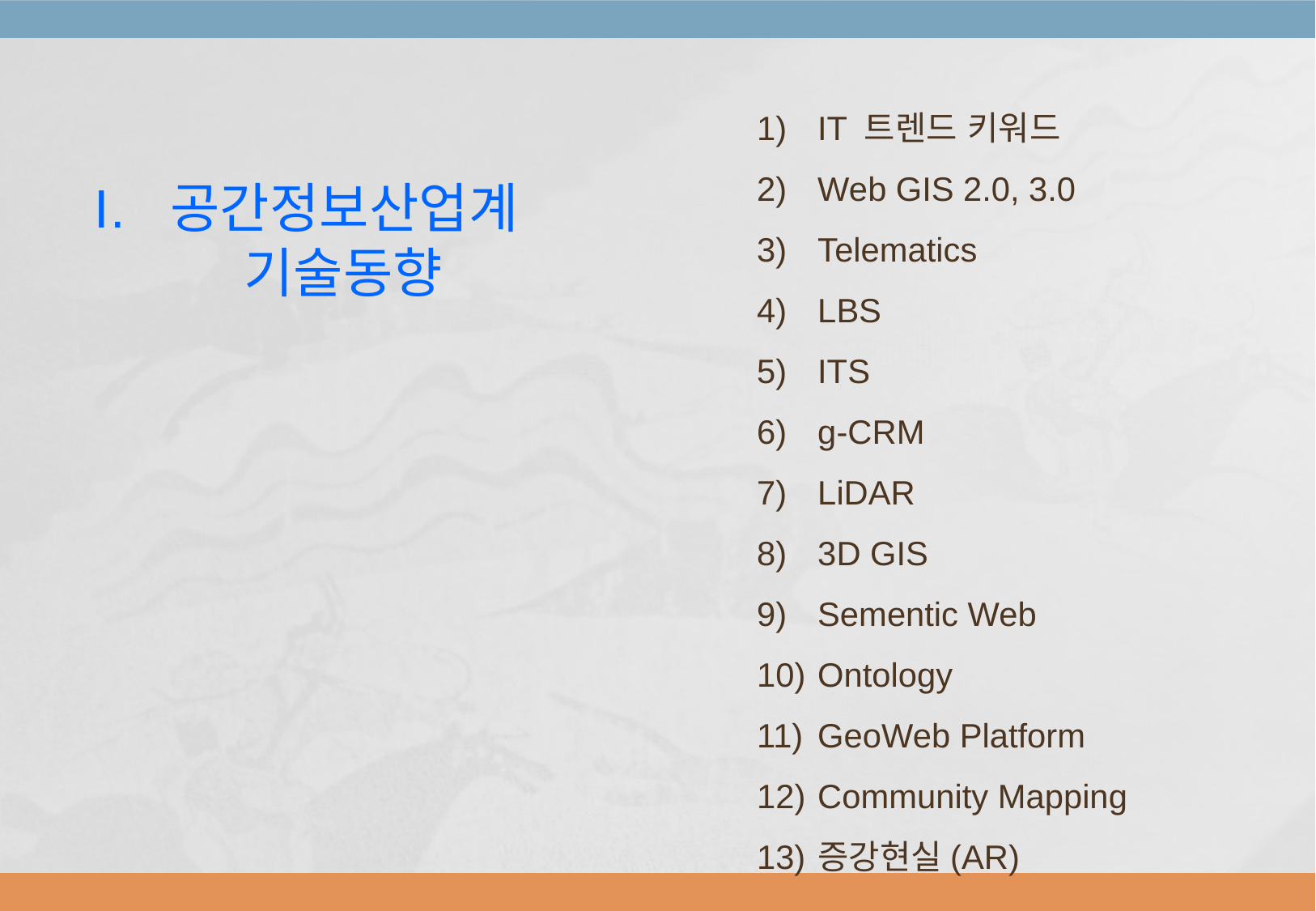

IT 트렌드 키워드
Web GIS 2.0, 3.0
Telematics
LBS
ITS
g-CRM
LiDAR
3D GIS
Sementic Web
Ontology
GeoWeb Platform
Community Mapping
증강현실(AR)
공간정보산업계
         기술동향